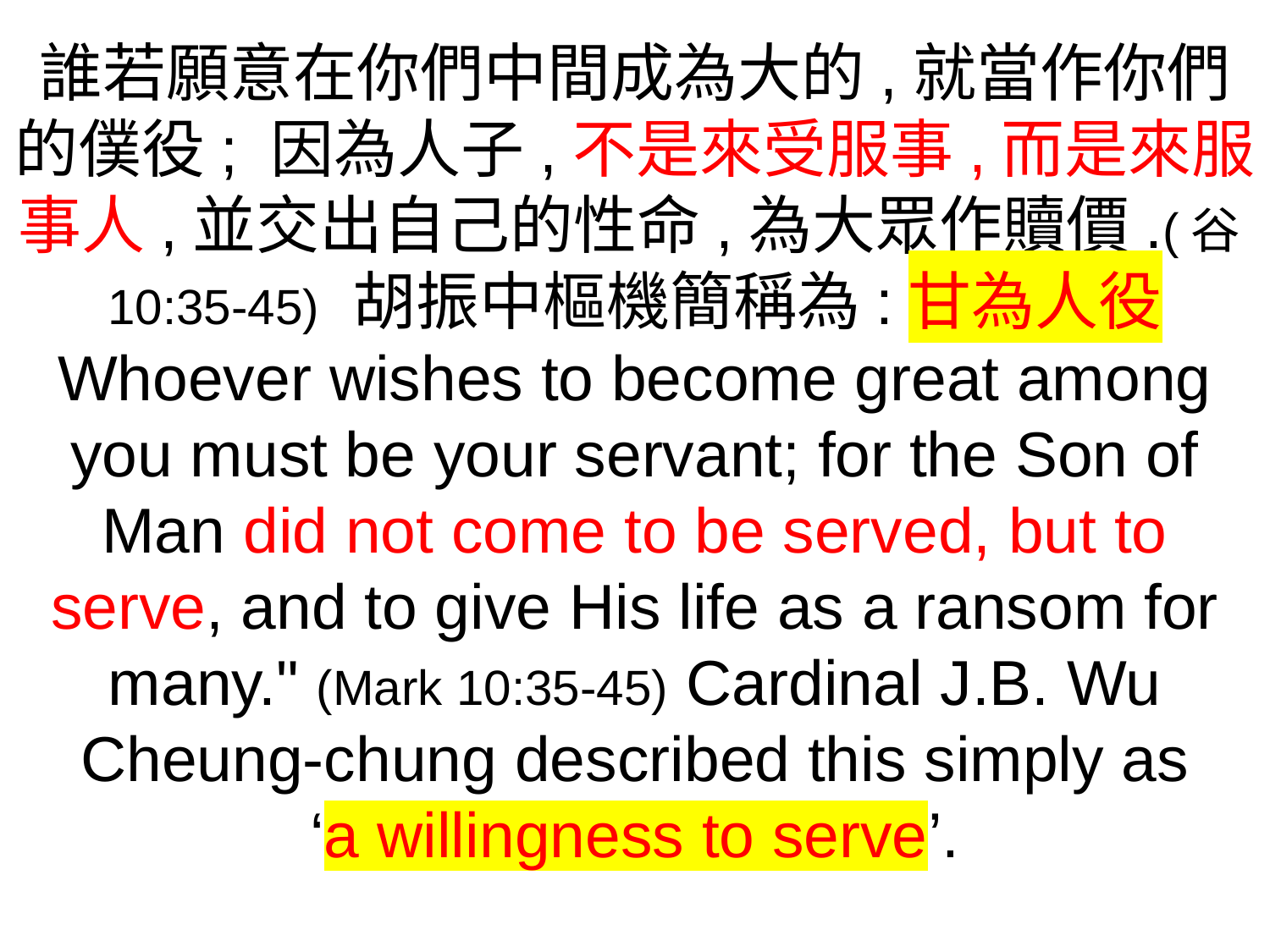

誰若願意在你們中間成為大的,就當作你們的僕役; 因為人子,不是來受服事,而是來服事人,並交出自己的性命,為大眾作贖價.(谷10:35-45) 胡振中樞機簡稱為:甘為人役
Whoever wishes to become great among you must be your servant; for the Son of Man did not come to be served, but to serve, and to give His life as a ransom for many." (Mark 10:35-45) Cardinal J.B. Wu Cheung-chung described this simply as
 ‘a willingness to serve’.